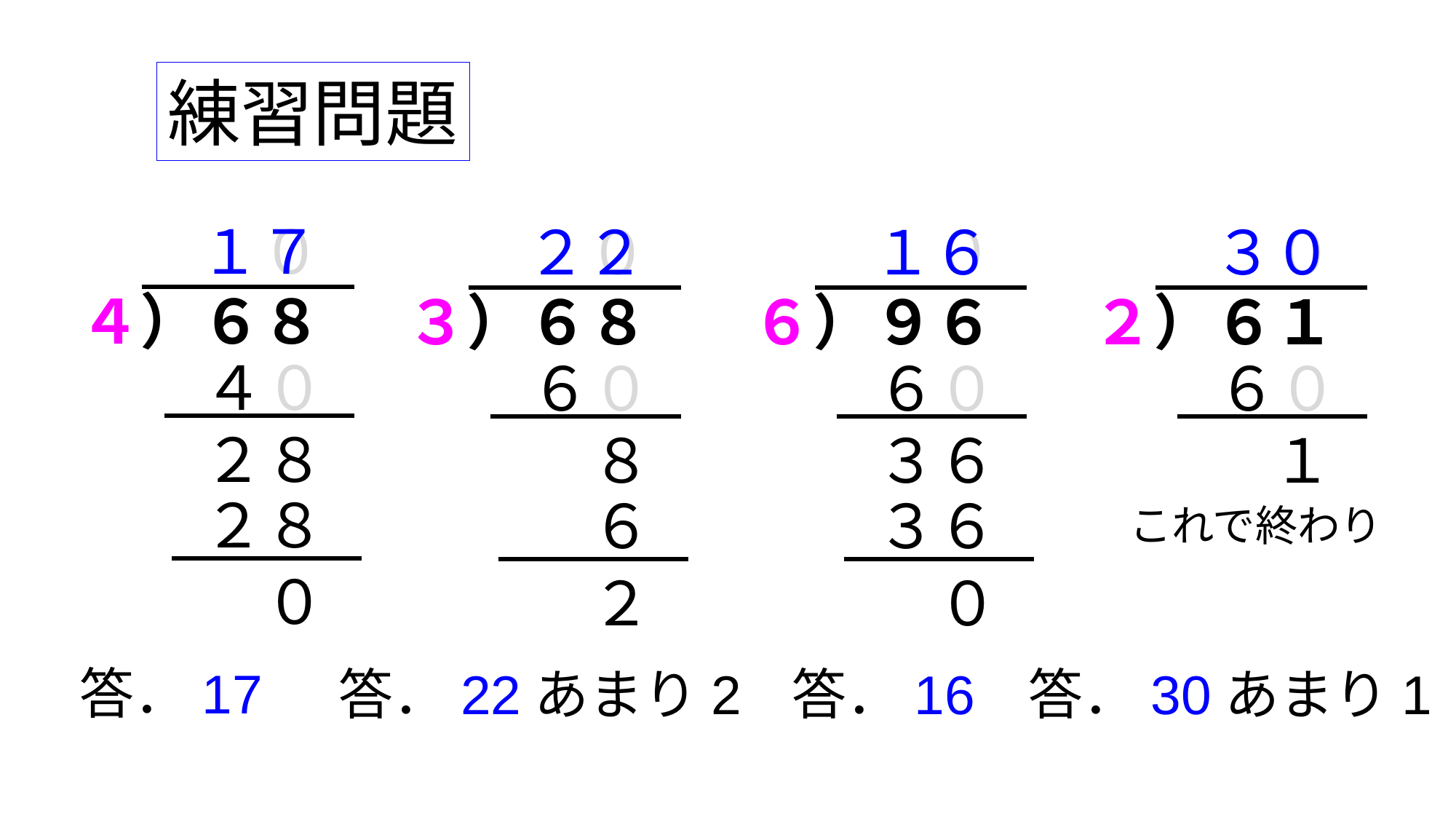

練習問題
１０
７
２０
２
３０
０
１０
６
４）６８
３）６８
２）６１
６）９６
４０
６０
６０
６０
２８
８
１
３６
２８
６
３６
これで終わり
０
２
０
答．17
答．22あまり2
答．16
答．30あまり1